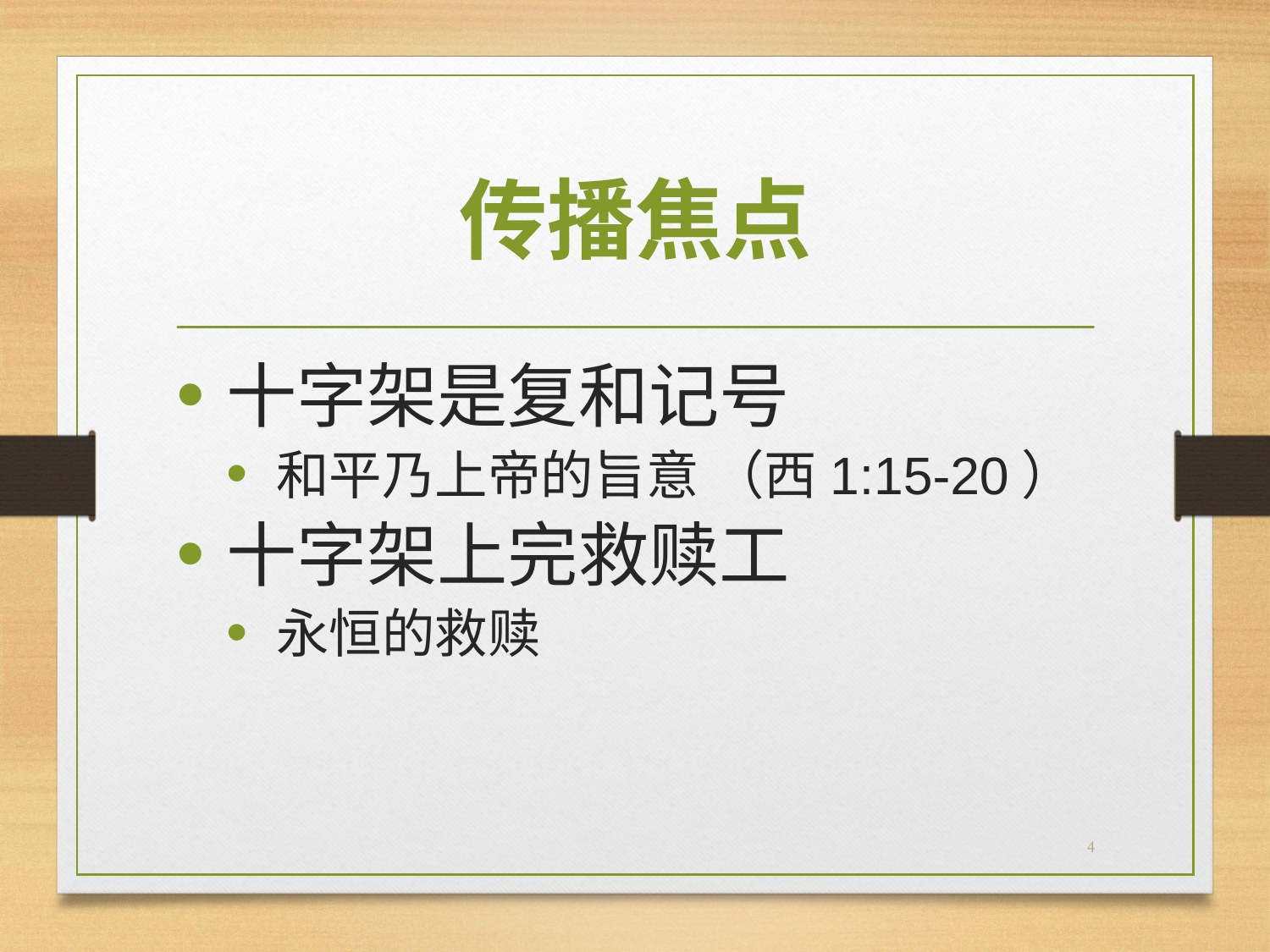

# 传播焦点
十字架是复和记号
和平乃上帝的旨意 （西1:15-20）
十字架上完救赎工
永恒的救赎

4